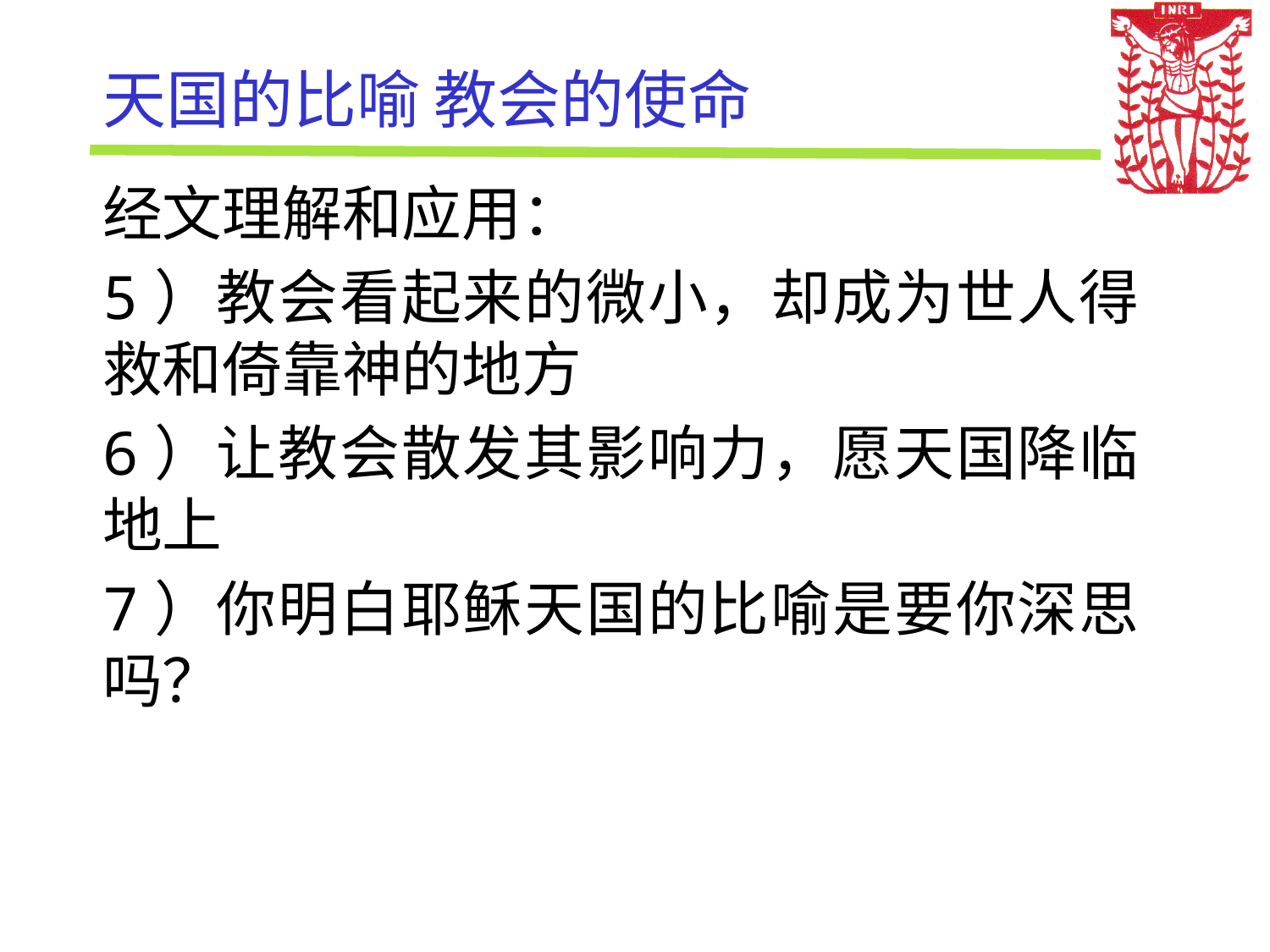

# 天国的比喻 教会的使命
经文理解和应用：
5）教会看起来的微小，却成为世人得救和倚靠神的地方
6）让教会散发其影响力，愿天国降临地上
7）你明白耶稣天国的比喻是要你深思吗？